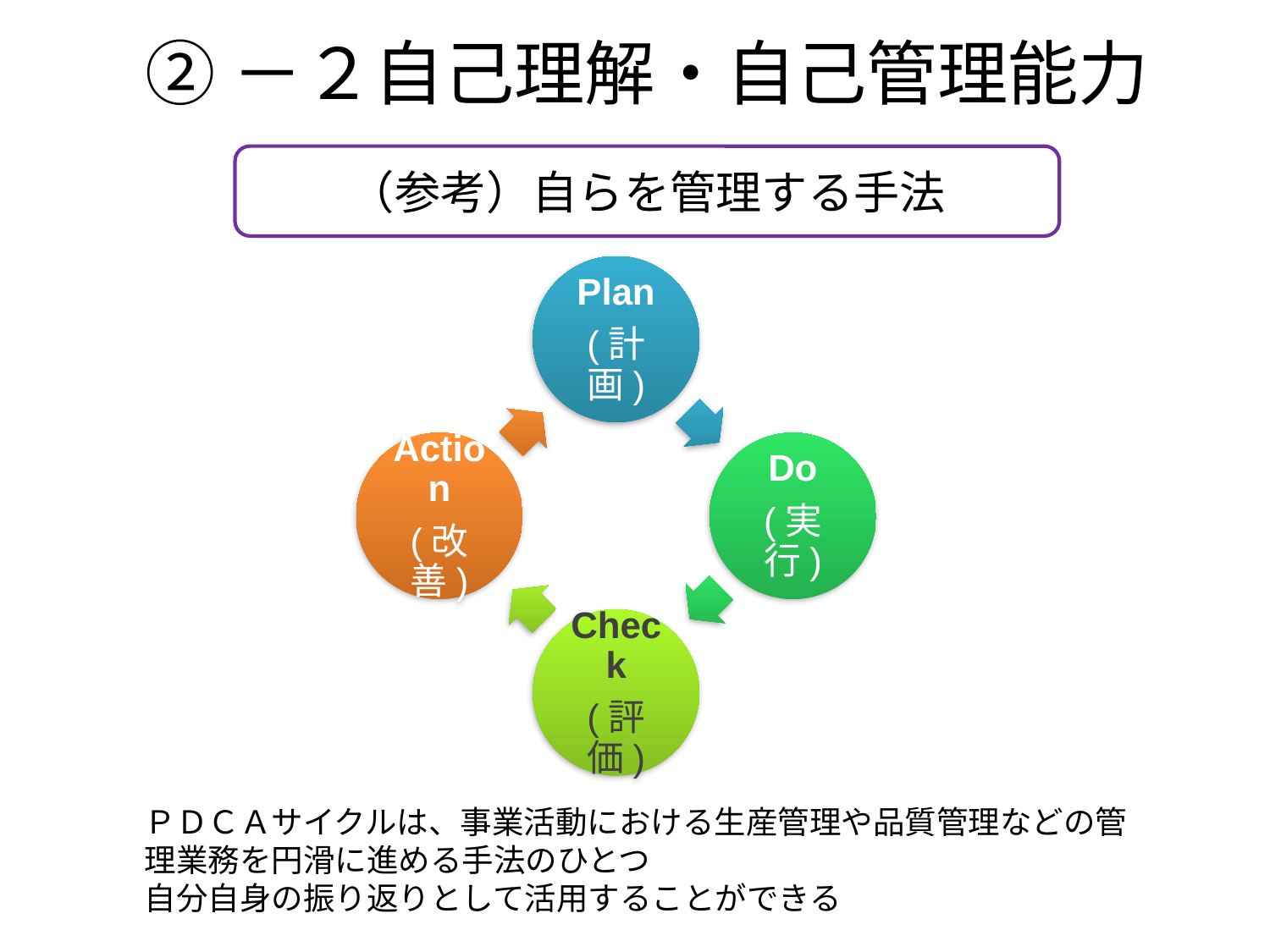

# ②－２自己理解・自己管理能力
（参考）自らを管理する手法
Plan
(計画)

Do
(実行)

Check
(評価)

Action
(改善)

ＰＤＣＡサイクルは、事業活動における生産管理や品質管理などの管理業務を円滑に進める手法のひとつ
自分自身の振り返りとして活用することができる